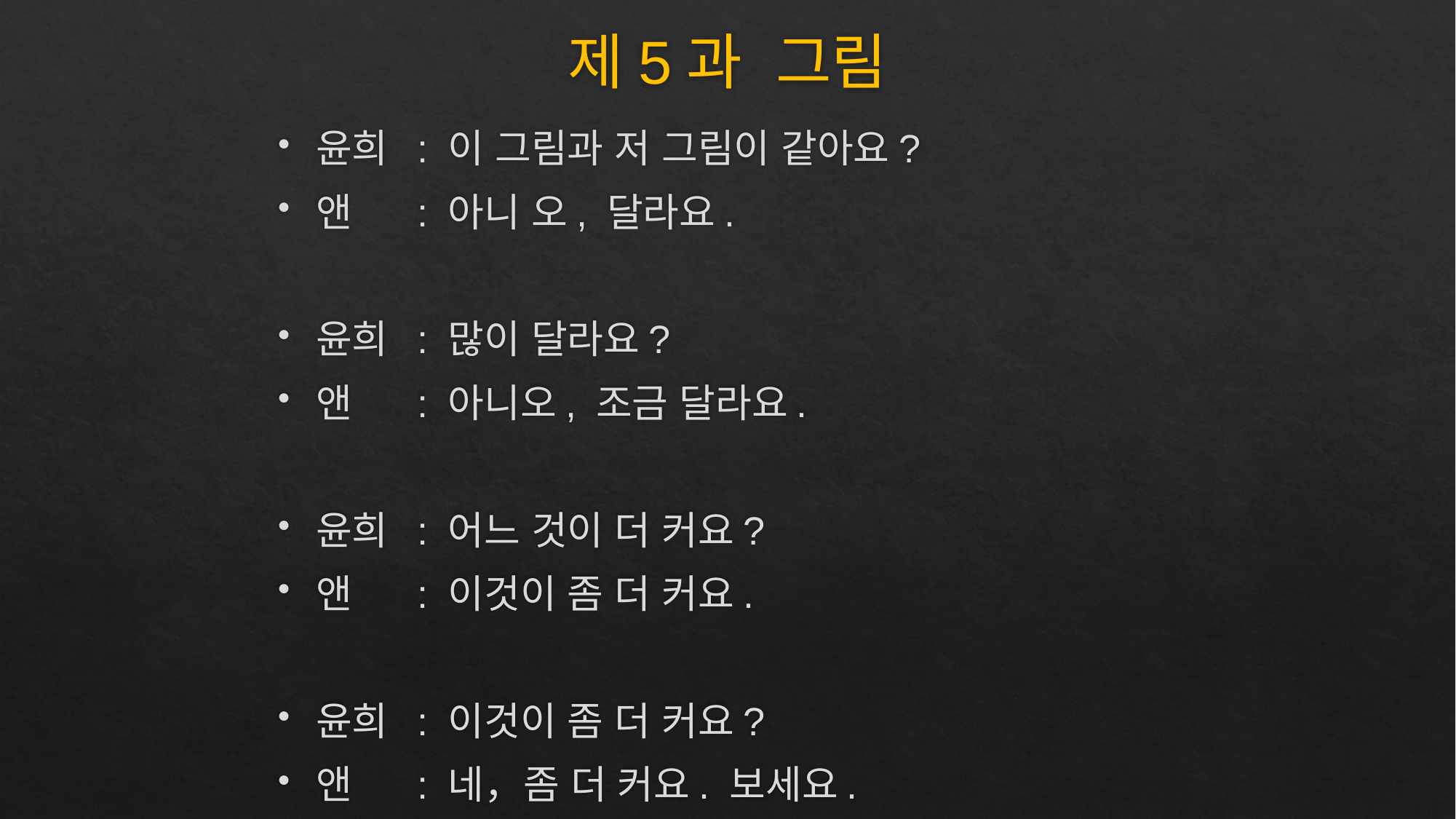

# 제5과  그림
윤희 	: 이 그림과 저 그림이 같아요?
앤 		: 아니 오, 달라요.

윤희 	: 많이 달라요?
앤 		: 아니오, 조금 달라요.

윤희 	: 어느 것이 더 커요?
앤 		: 이것이 좀 더 커요.

윤희 	: 이것이 좀 더 커요?
앤 		: 네，좀 더 커요. 보세요.